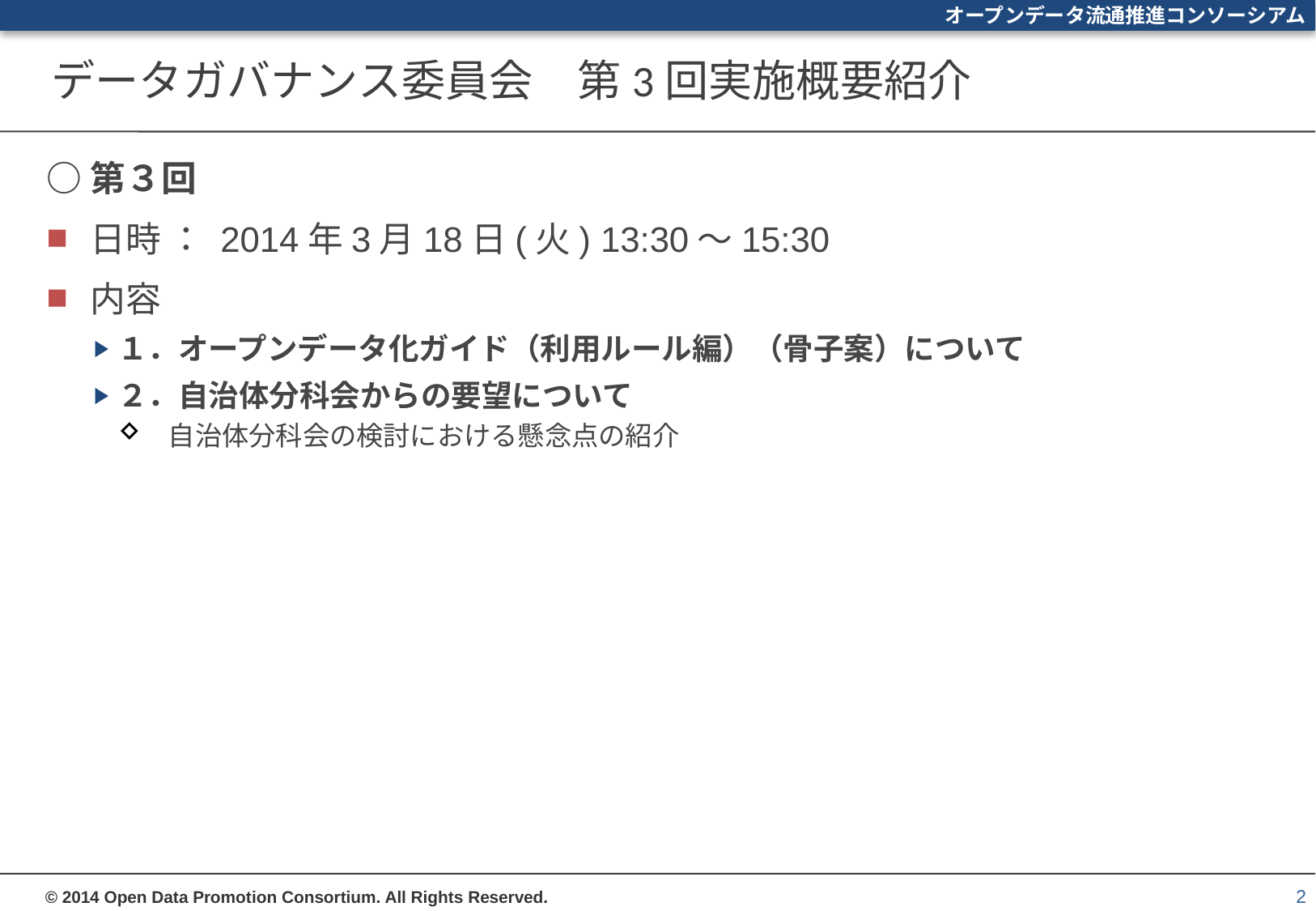

# データガバナンス委員会　第3回実施概要紹介
○第３回
日時 ： 2014年3月18日(火) 13:30～15:30
内容
１．オープンデータ化ガイド（利用ルール編）（骨子案）について
２．自治体分科会からの要望について
　自治体分科会の検討における懸念点の紹介

2